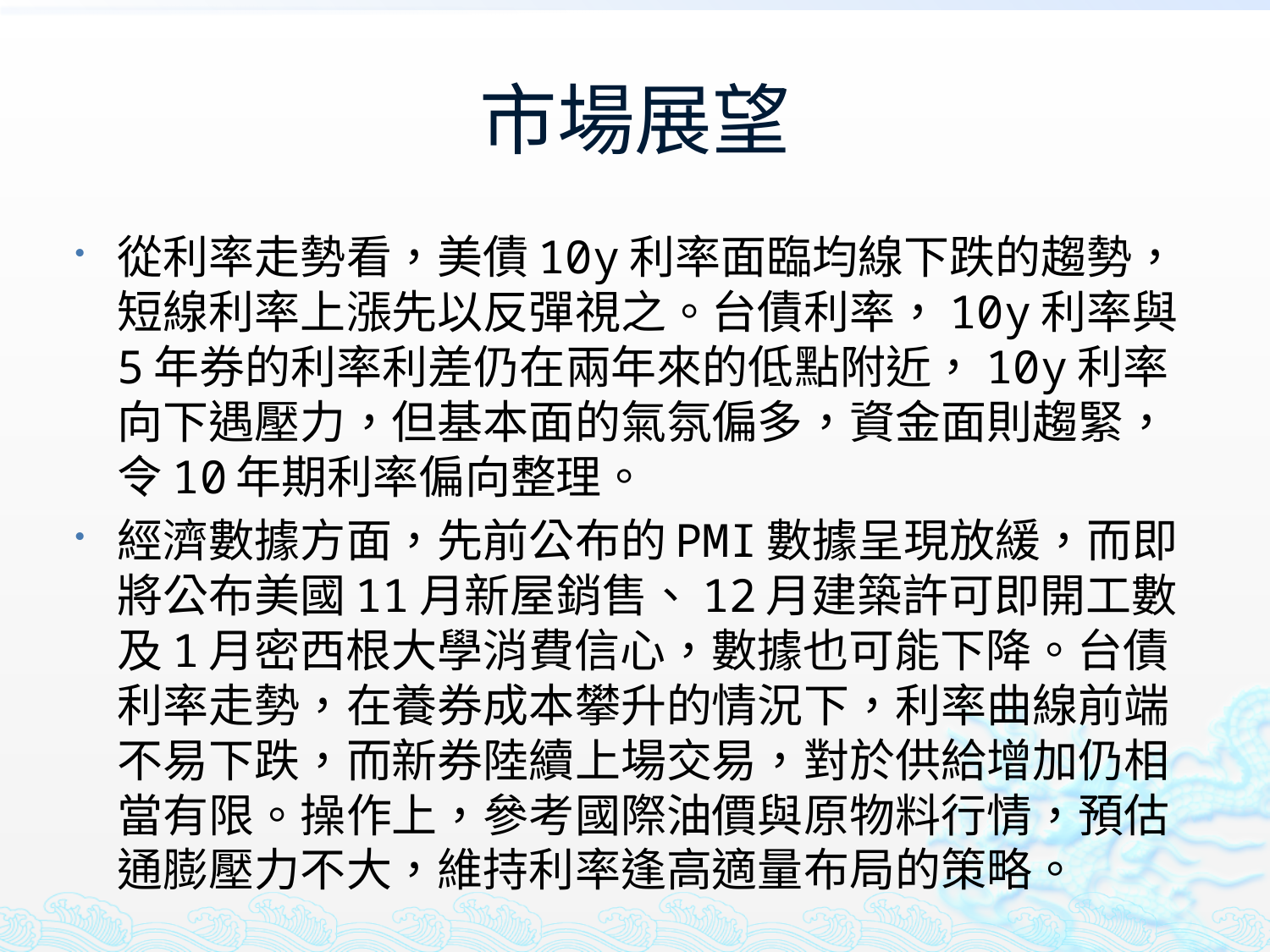

# 市場展望
從利率走勢看，美債10y利率面臨均線下跌的趨勢，短線利率上漲先以反彈視之。台債利率，10y利率與5年券的利率利差仍在兩年來的低點附近，10y利率向下遇壓力，但基本面的氣氛偏多，資金面則趨緊，令10年期利率偏向整理。
經濟數據方面，先前公布的PMI數據呈現放緩，而即將公布美國11月新屋銷售、12月建築許可即開工數及1月密西根大學消費信心，數據也可能下降。台債利率走勢，在養券成本攀升的情況下，利率曲線前端不易下跌，而新券陸續上場交易，對於供給增加仍相當有限。操作上，參考國際油價與原物料行情，預估通膨壓力不大，維持利率逢高適量布局的策略。